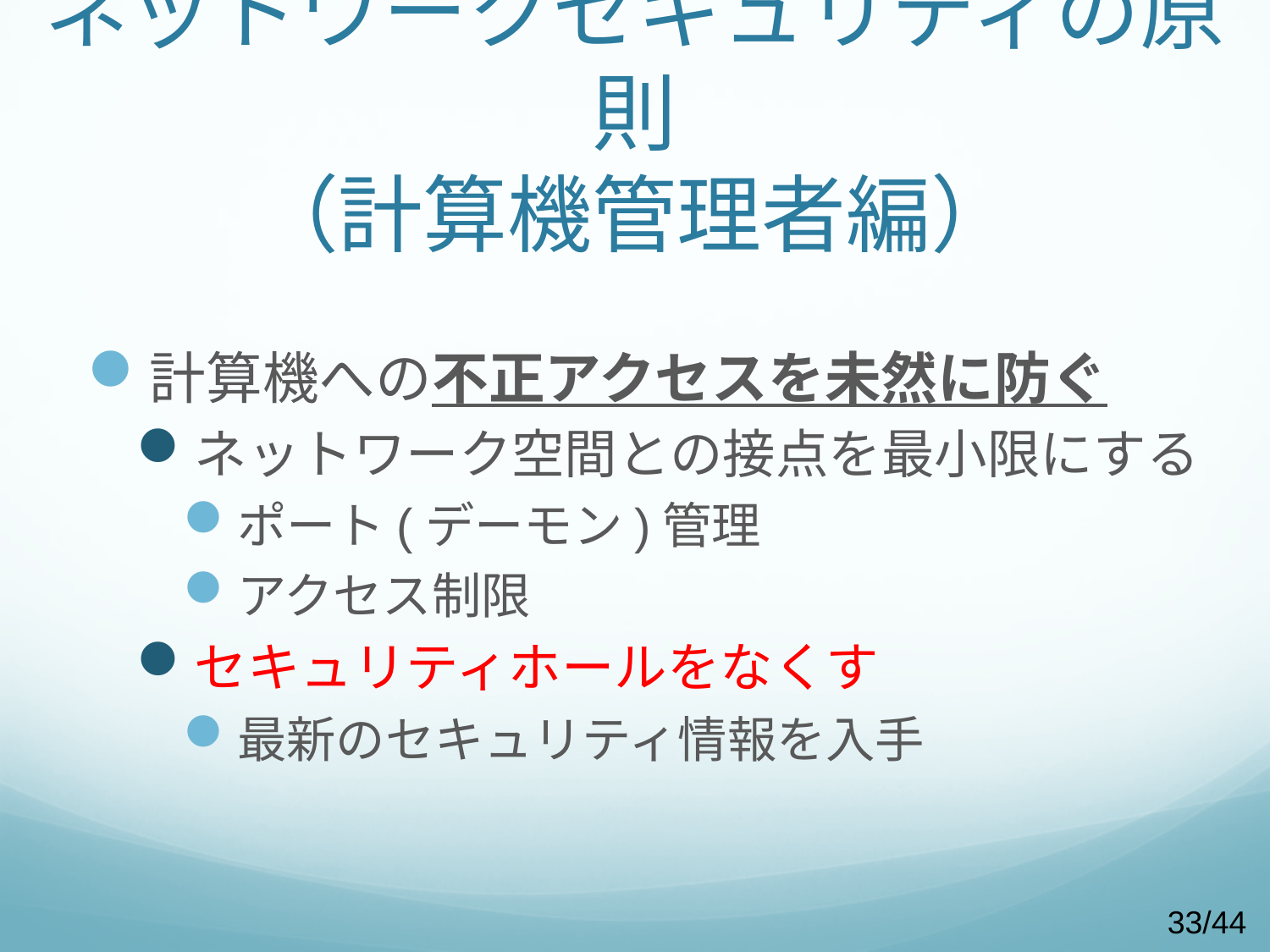

# ネットワークセキュリティの原則 （計算機管理者編）
計算機への不正アクセスを未然に防ぐ
ネットワーク空間との接点を最小限にする
ポート(デーモン)管理
アクセス制限
セキュリティホールをなくす
最新のセキュリティ情報を入手